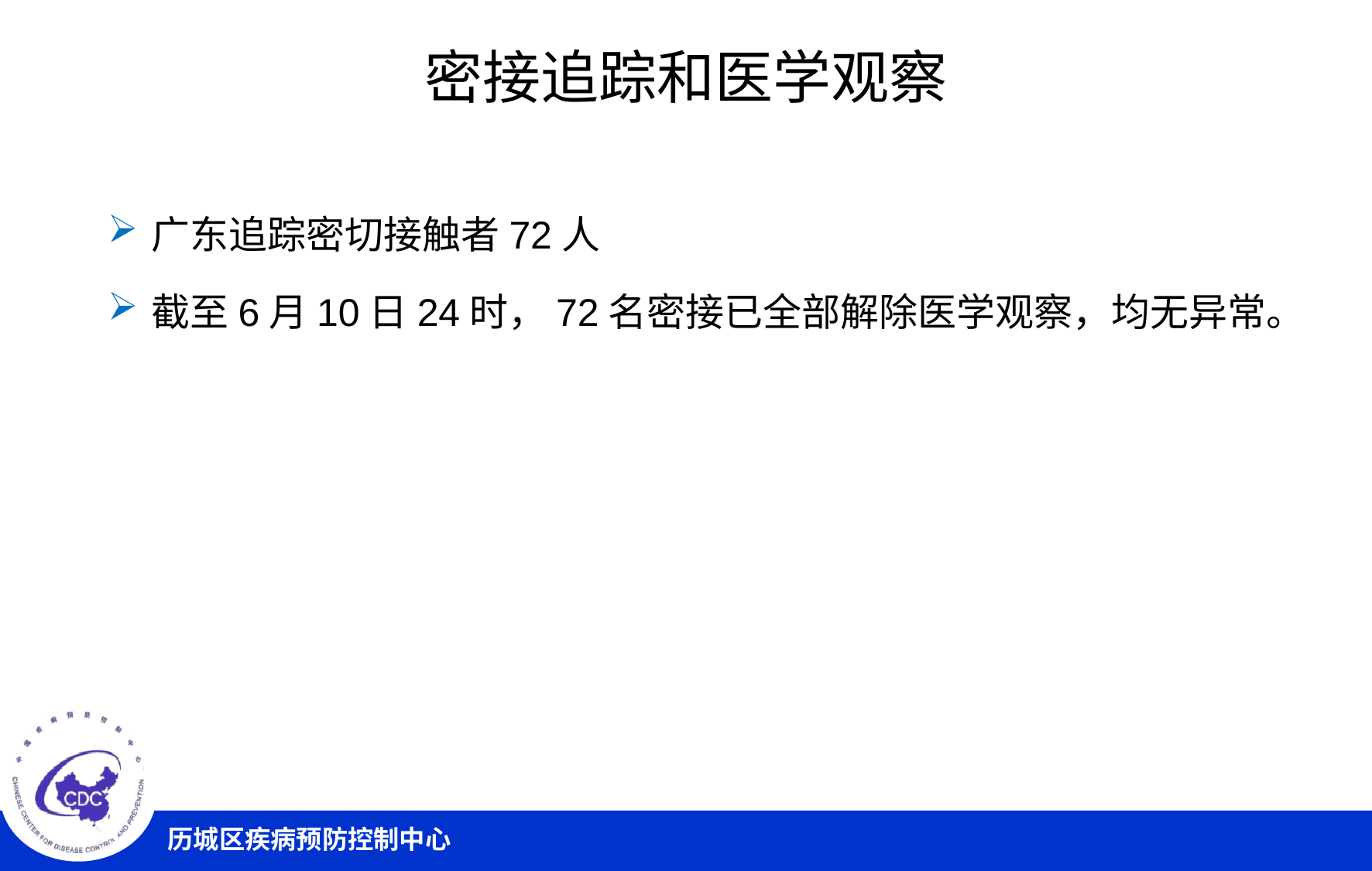

# 密接追踪和医学观察
广东追踪密切接触者72人
截至6月10日24时，72名密接已全部解除医学观察，均无异常。